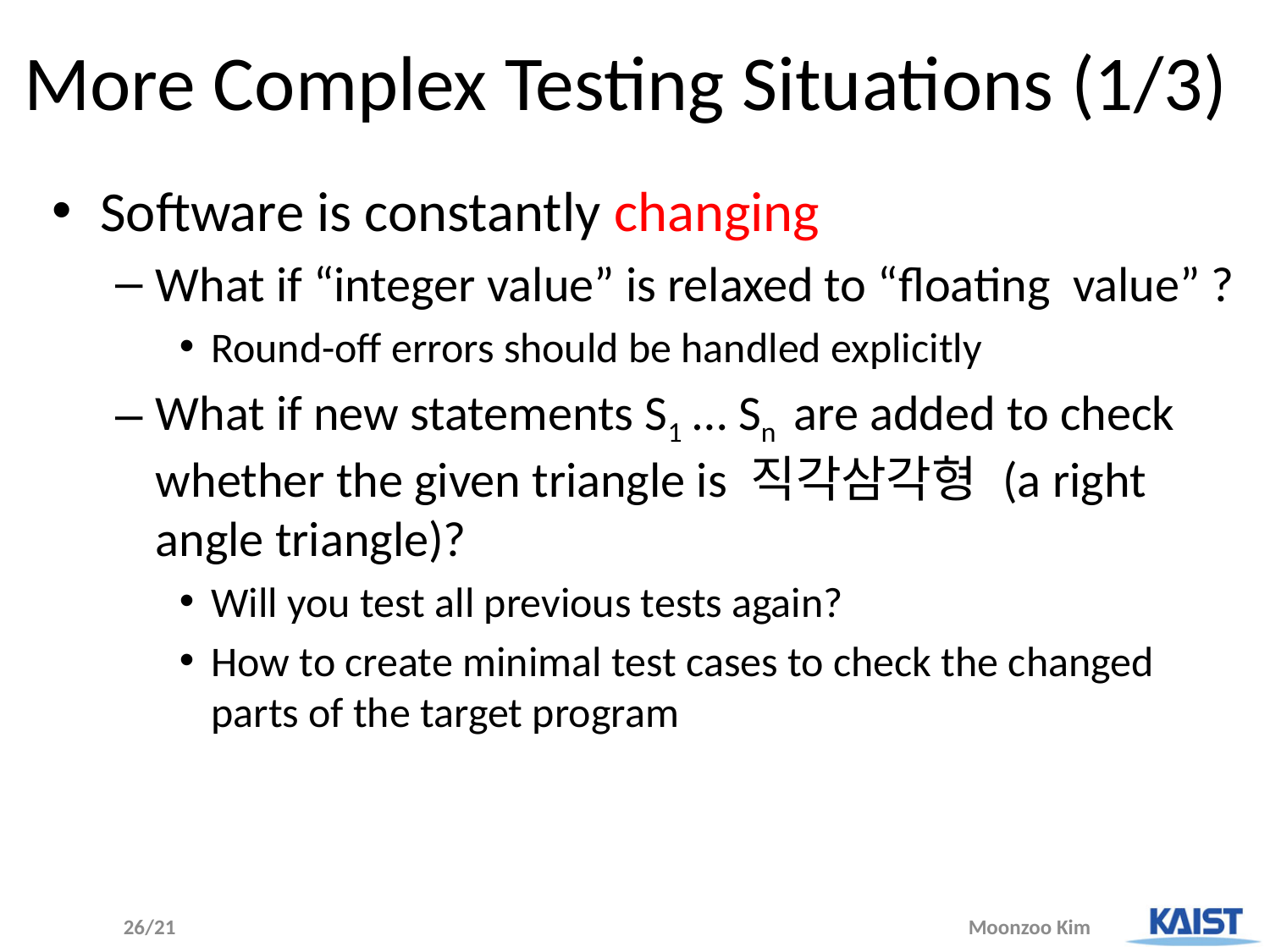

# More Complex Testing Situations (1/3)
Software is constantly changing
What if “integer value” is relaxed to “floating  value” ?
Round-off errors should be handled explicitly
What if new statements S1 … Sn  are added to check whether the given triangle is 직각삼각형 (a right angle triangle)?
Will you test all previous tests again?
How to create minimal test cases to check the changed parts of the target program

26/21
Moonzoo Kim